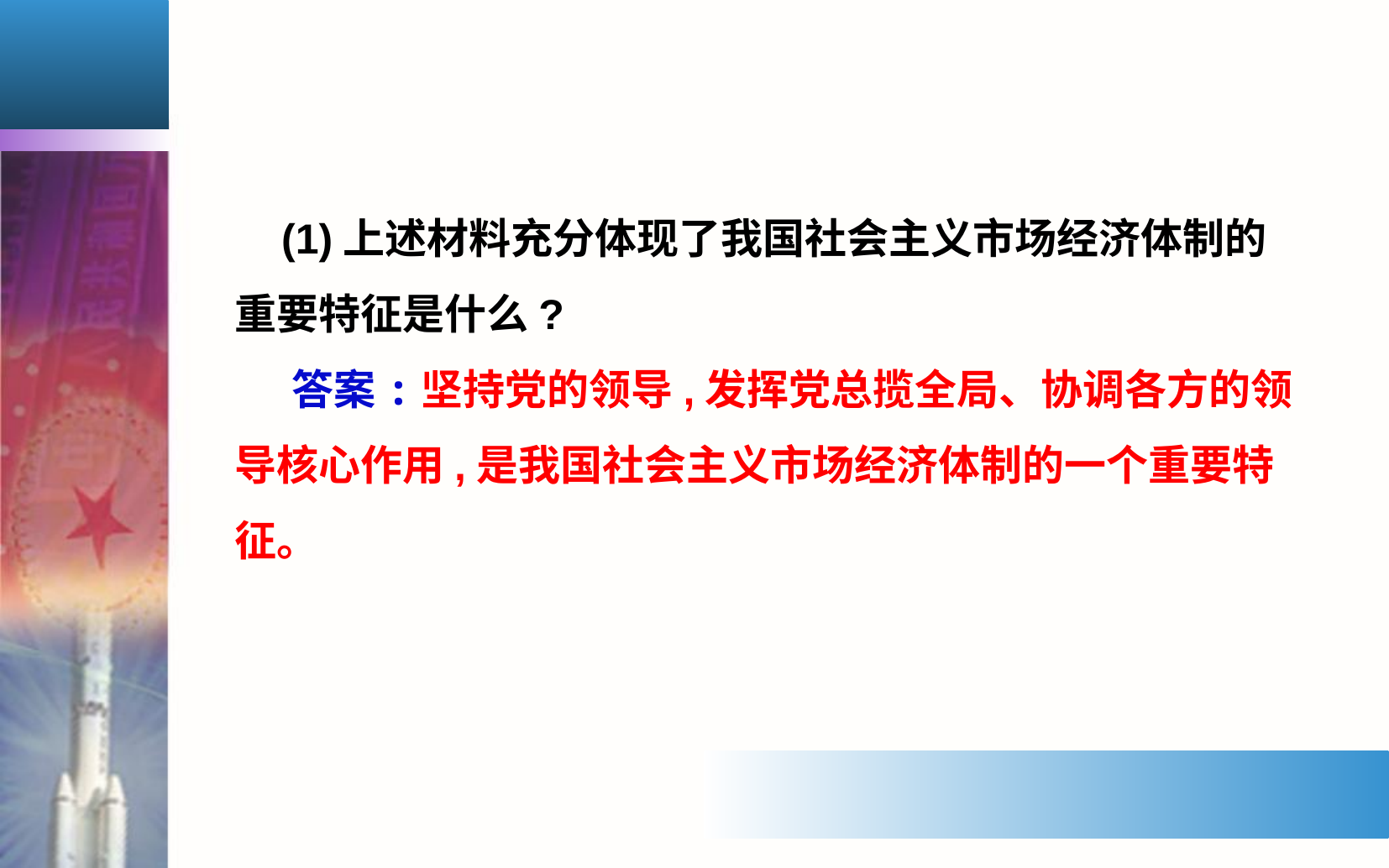

(1)上述材料充分体现了我国社会主义市场经济体制的重要特征是什么?
     答案:坚持党的领导,发挥党总揽全局、协调各方的领导核心作用,是我国社会主义市场经济体制的一个重要特征。